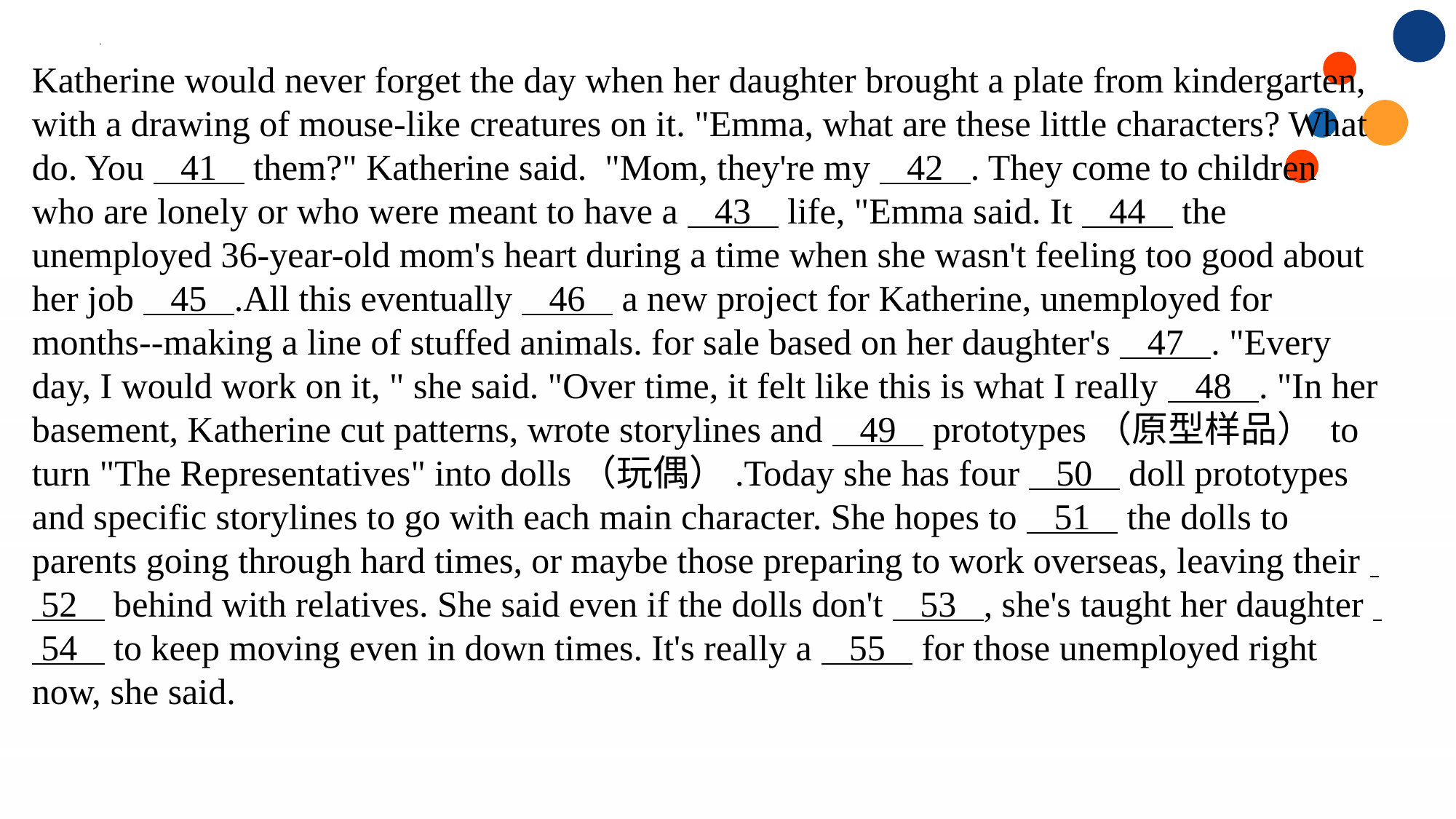

Katherine would never forget the day when her daughter brought a plate from kindergarten, with a drawing of mouse-like creatures on it. "Emma, what are these little characters? What do. You    41    them?" Katherine said.  "Mom, they're my    42   . They come to children who are lonely or who were meant to have a    43    life, "Emma said. It    44    the unemployed 36-year-old mom's heart during a time when she wasn't feeling too good about her job    45   .All this eventually    46    a new project for Katherine, unemployed for months--making a line of stuffed animals. for sale based on her daughter's    47   . "Every day, I would work on it, " she said. "Over time, it felt like this is what I really    48   . "In her basement, Katherine cut patterns, wrote storylines and    49    prototypes（原型样品） to turn "The Representatives" into dolls（玩偶）.Today she has four    50    doll prototypes and specific storylines to go with each main character. She hopes to    51    the dolls to parents going through hard times, or maybe those preparing to work overseas, leaving their    52    behind with relatives. She said even if the dolls don't    53   , she's taught her daughter    54    to keep moving even in down times. It's really a    55    for those unemployed right now, she said.